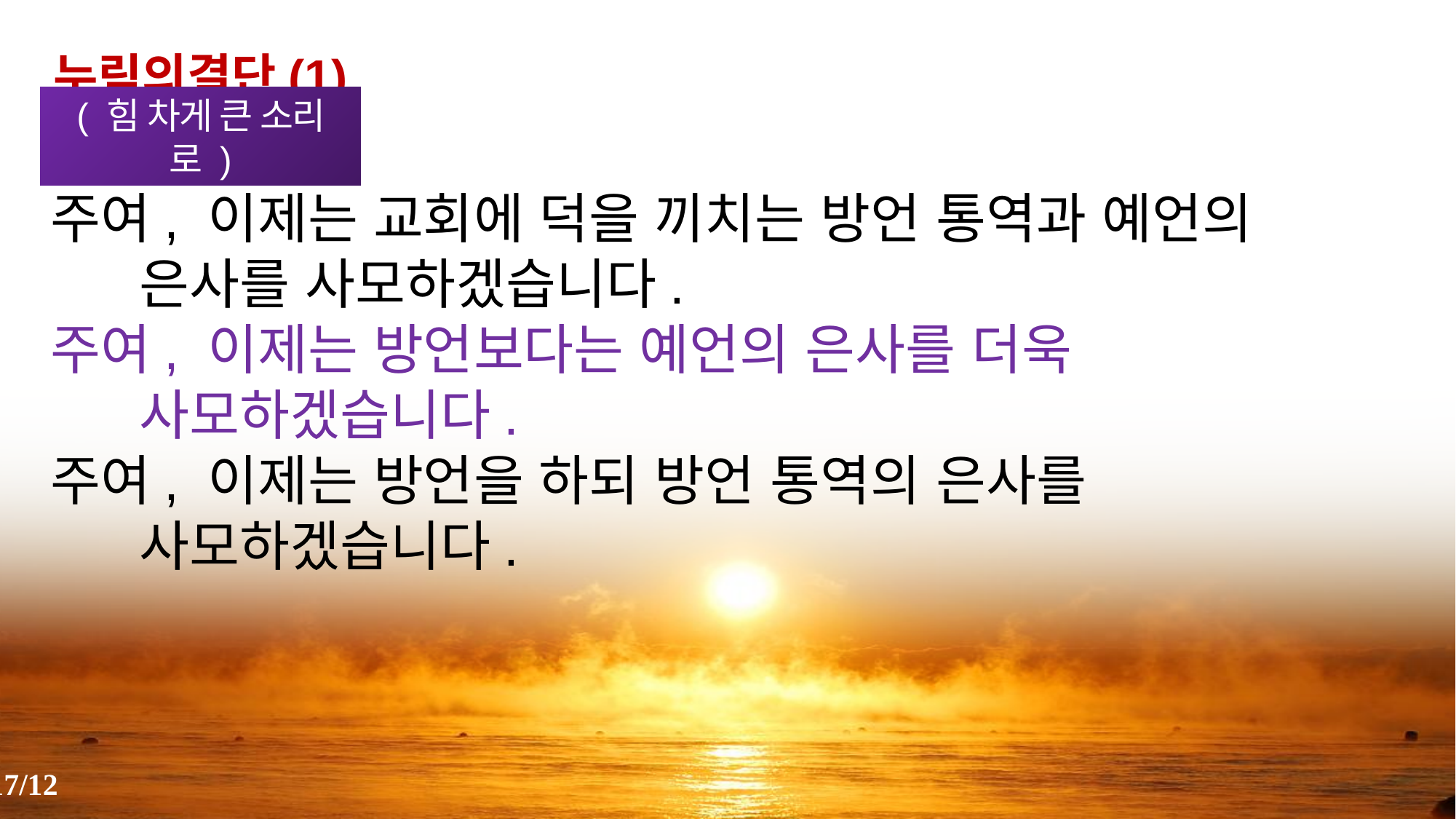

누림의결단(1)

( 힘 차게 큰 소리로 )
주여, 이제는 교회에 덕을 끼치는 방언 통역과 예언의 은사를 사모하겠습니다.
주여, 이제는 방언보다는 예언의 은사를 더욱 사모하겠습니다.
주여, 이제는 방언을 하되 방언 통역의 은사를 사모하겠습니다.